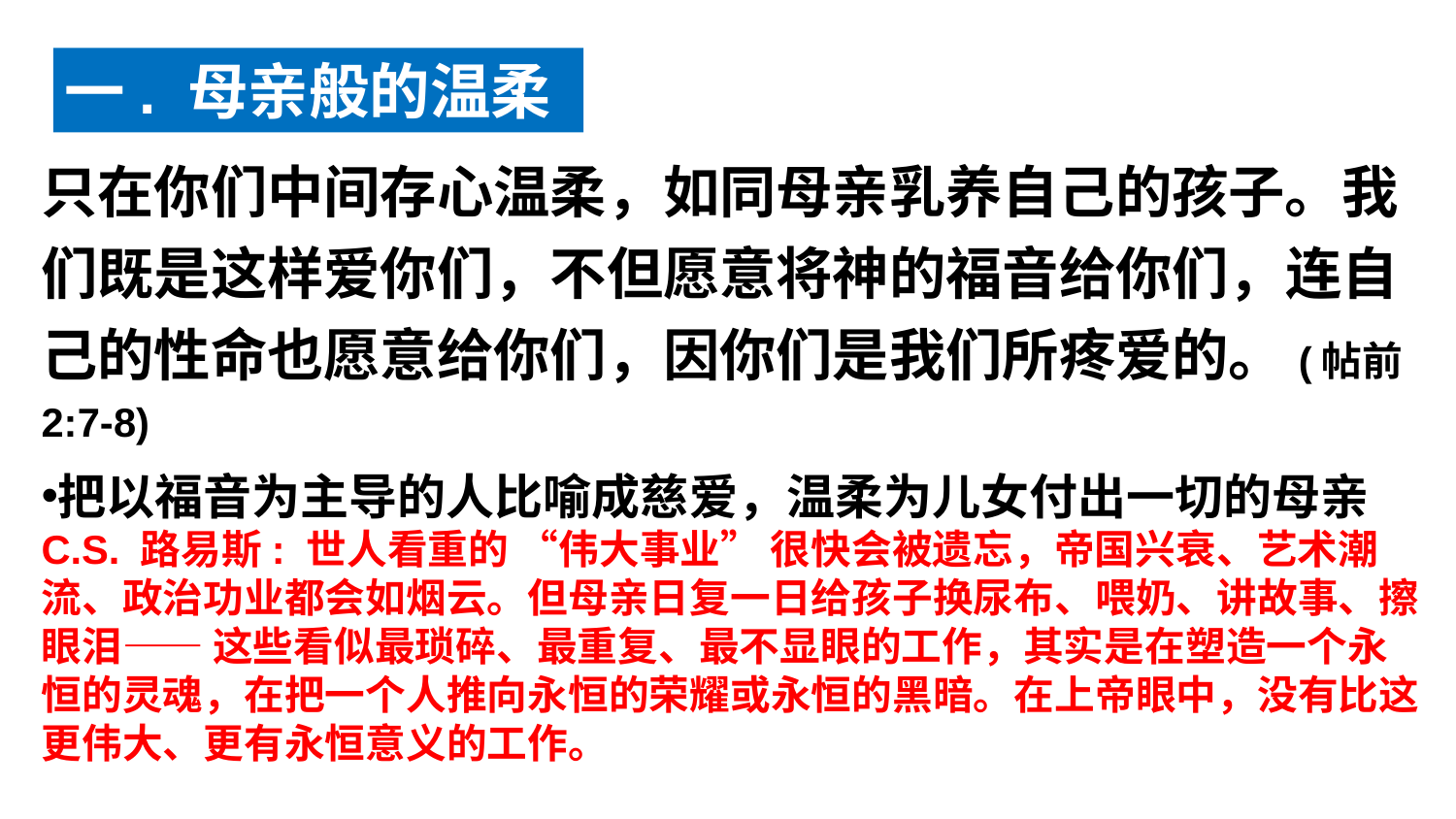

一. 母亲般的温柔
只在你们中间存心温柔，如同母亲乳养自己的孩子。我们既是这样爱你们，不但愿意将神的福音给你们，连自己的性命也愿意给你们，因你们是我们所疼爱的。(帖前2:7-8)
把以福音为主导的人比喻成慈爱，温柔为儿女付出一切的母亲
C.S. 路易斯: 世人看重的 “伟大事业” 很快会被遗忘，帝国兴衰、艺术潮流、政治功业都会如烟云。但母亲日复一日给孩子换尿布、喂奶、讲故事、擦眼泪—— 这些看似最琐碎、最重复、最不显眼的工作，其实是在塑造一个永恒的灵魂，在把一个人推向永恒的荣耀或永恒的黑暗。在上帝眼中，没有比这更伟大、更有永恒意义的工作。